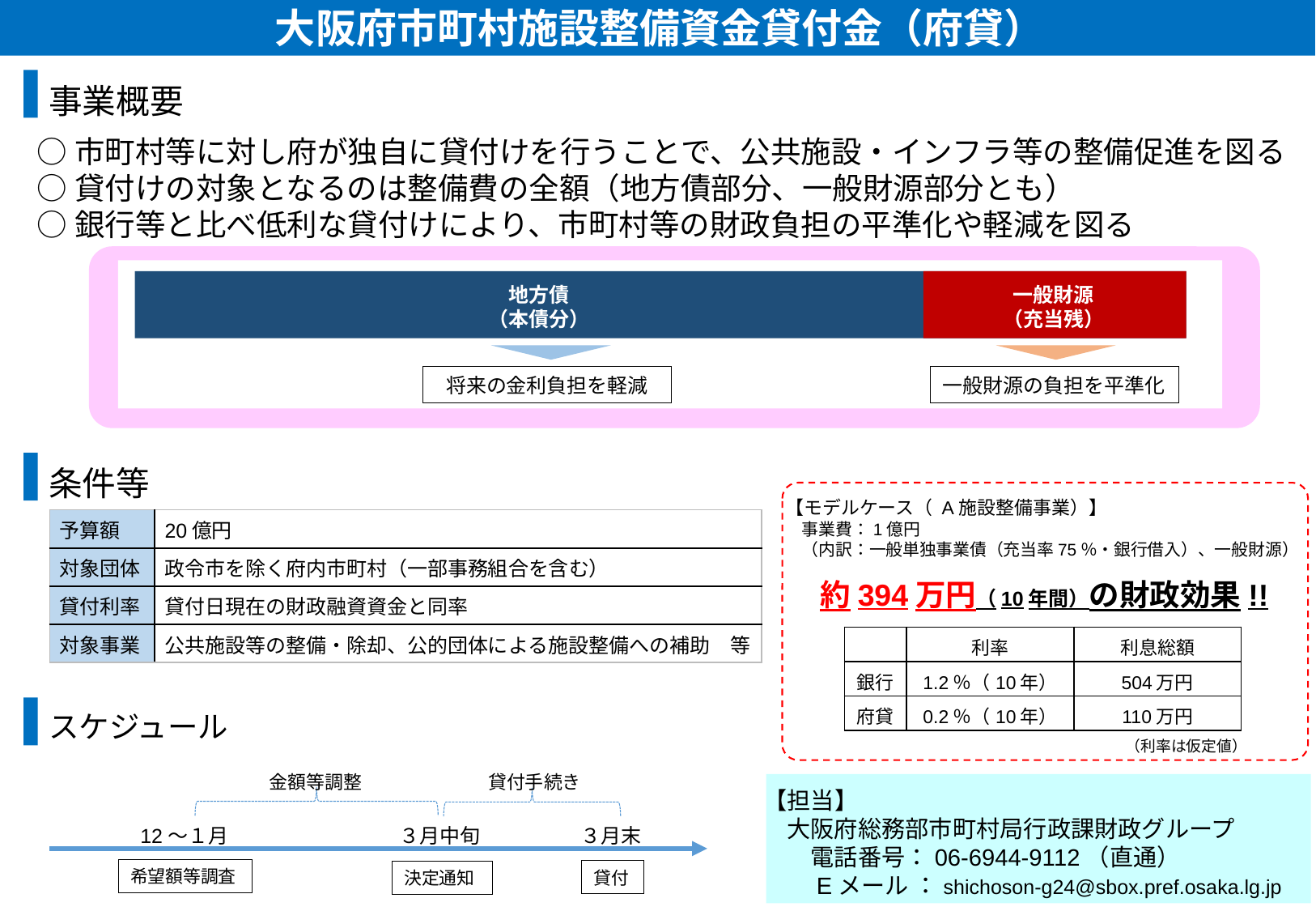

大阪府市町村施設整備資金貸付金（府貸）

事業概要
○市町村等に対し府が独自に貸付けを行うことで、公共施設・インフラ等の整備促進を図る
○貸付けの対象となるのは整備費の全額（地方債部分、一般財源部分とも）
○銀行等と比べ低利な貸付けにより、市町村等の財政負担の平準化や軽減を図る

地方債
（本債分）
一般財源
（充当残）

将来の金利負担を軽減
一般財源の負担を平準化

条件等

【モデルケース（ A施設整備事業）】
　事業費：1億円
　（内訳：一般単独事業債（充当率75％・銀行借入）、一般財源）
| 予算額 | 20億円 |
| --- | --- |
| 対象団体 | 政令市を除く府内市町村（一部事務組合を含む） |
| 貸付利率 | 貸付日現在の財政融資資金と同率 |
| 対象事業 | 公共施設等の整備・除却、公的団体による施設整備への補助　等 |
約394万円（10年間）の財政効果!!
|  | 利率 | 利息総額 |
| --- | --- | --- |
| 銀行 | 1.2％（10年） | 504万円 |
| 府貸 | 0.2％（10年） | 110万円 |

スケジュール
（利率は仮定値）

金額等調整
貸付手続き
12～１月
３月中旬
３月末
希望額等調査
貸付
決定通知

【担当】
　大阪府総務部市町村局行政課財政グループ
　　電話番号：06-6944-9112（直通）
　　Eメール ：shichoson-g24@sbox.pref.osaka.lg.jp